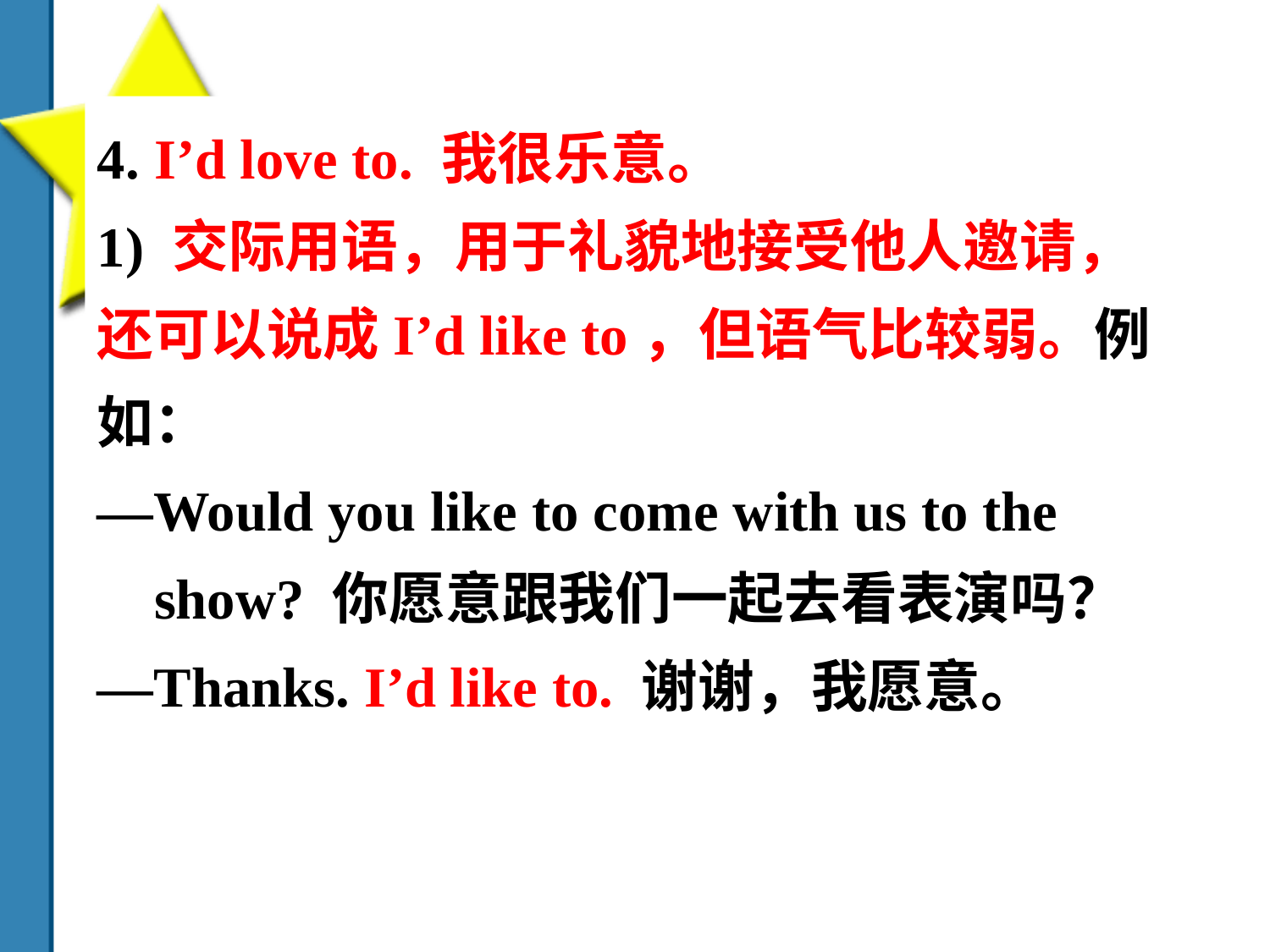

4. I’d love to. 我很乐意。
1) 交际用语，用于礼貌地接受他人邀请，还可以说成I’d like to，但语气比较弱。例如：
—Would you like to come with us to the
    show? 你愿意跟我们一起去看表演吗？
—Thanks. I’d like to. 谢谢，我愿意。